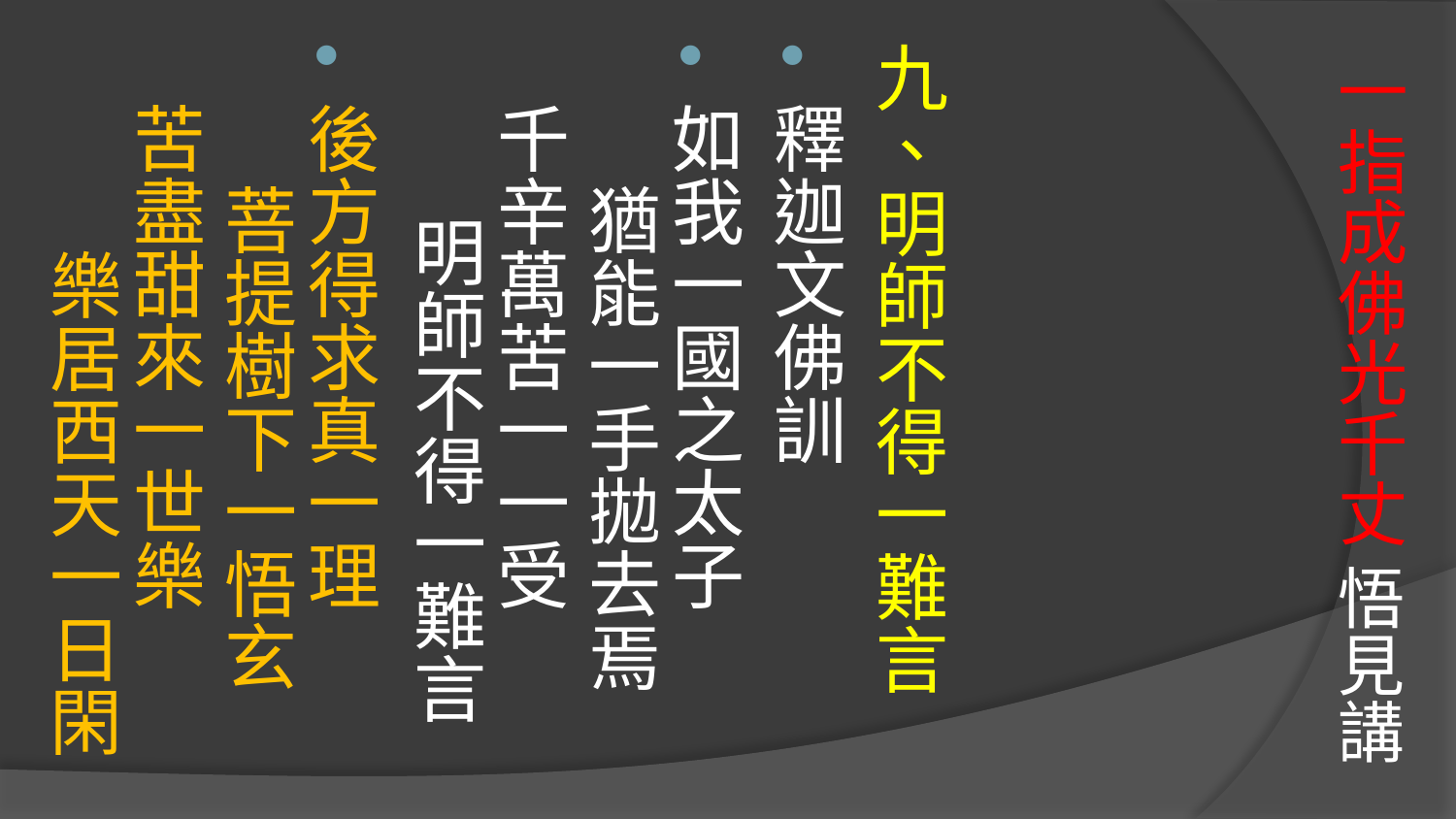

九、明師不得一難言
釋迦文佛訓
如我一國之太子　            猶能一手拋去焉
千辛萬苦一一受　              明師不得一難言
後方得求真一理　            菩提樹下一悟玄
苦盡甜來一世樂　                樂居西天一日閑
# 一指成佛光千丈 悟見講